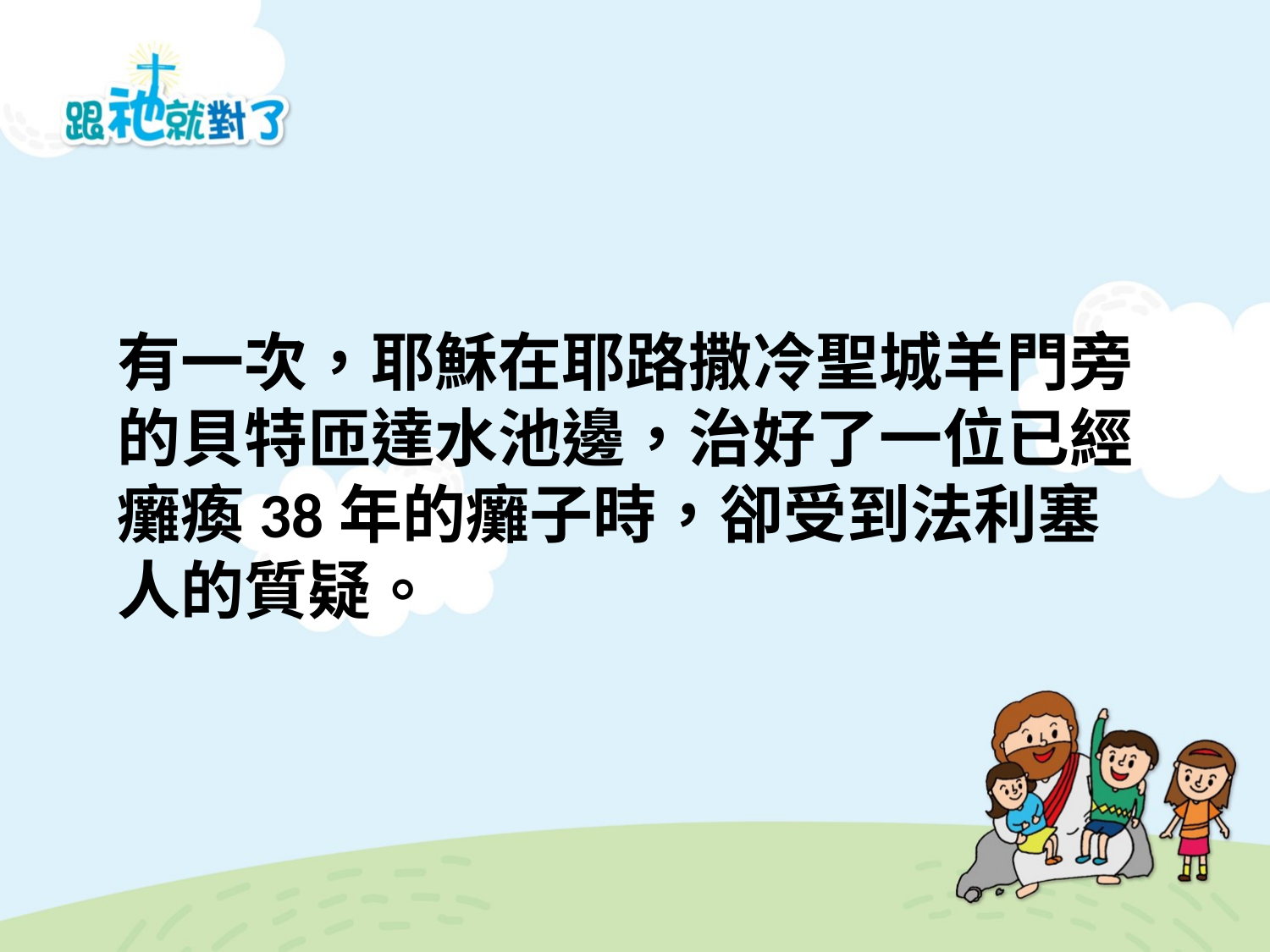

有一次，耶穌在耶路撒冷聖城羊門旁的貝特匝達水池邊，治好了一位已經癱瘓38年的癱子時，卻受到法利塞人的質疑。